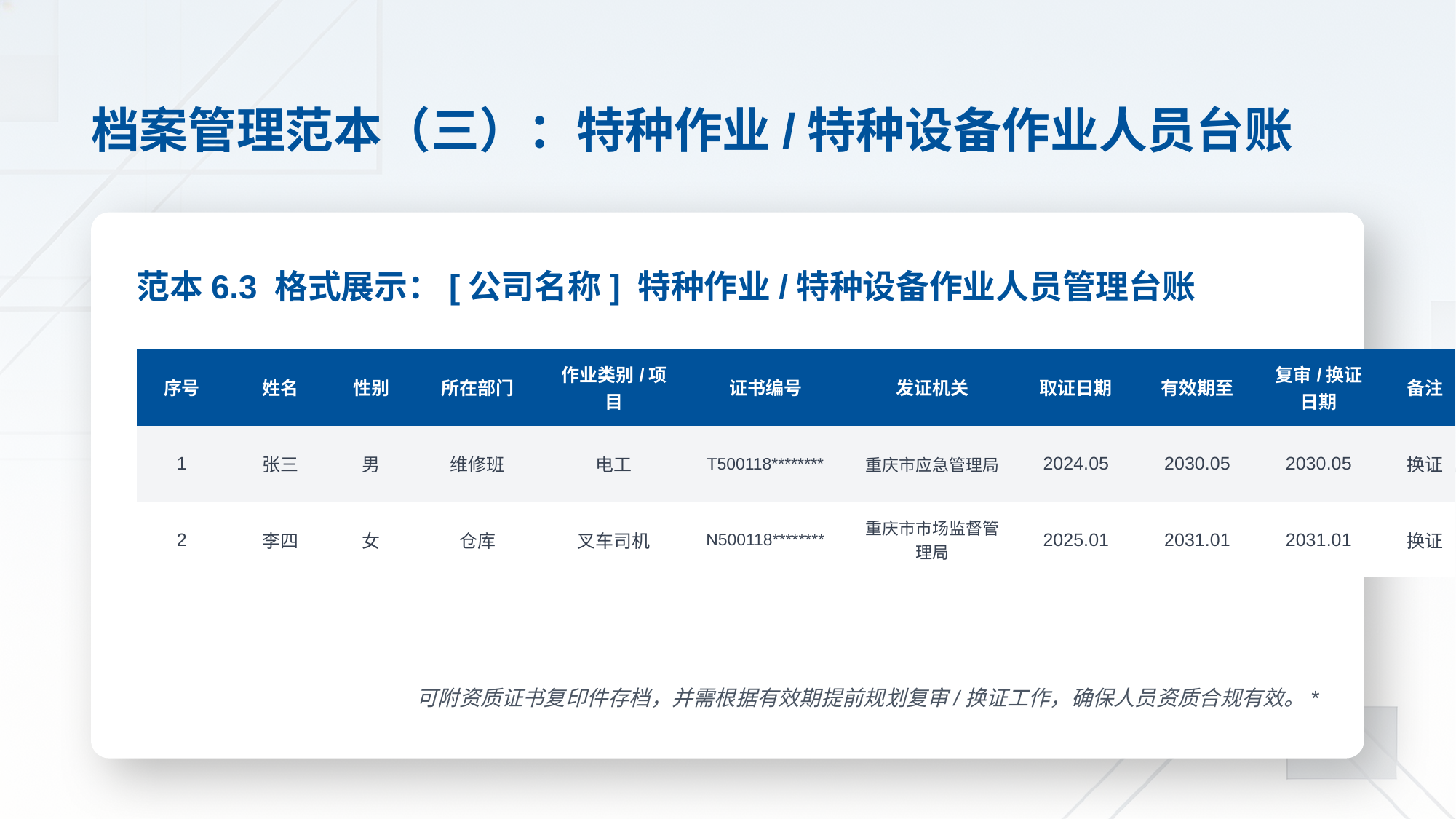

档案管理范本（三）：特种作业/特种设备作业人员台账

范本6.3 格式展示：[公司名称] 特种作业/特种设备作业人员管理台账
| 序号 | 姓名 | 性别 | 所在部门 | 作业类别/项目 | 证书编号 | 发证机关 | 取证日期 | 有效期至 | 复审/换证日期 | 备注 |
| --- | --- | --- | --- | --- | --- | --- | --- | --- | --- | --- |
| 1 | 张三 | 男 | 维修班 | 电工 | T500118\*\*\*\*\*\*\*\* | 重庆市应急管理局 | 2024.05 | 2030.05 | 2030.05 | 换证 |
| 2 | 李四 | 女 | 仓库 | 叉车司机 | N500118\*\*\*\*\*\*\*\* | 重庆市市场监督管理局 | 2025.01 | 2031.01 | 2031.01 | 换证 |
可附资质证书复印件存档，并需根据有效期提前规划复审/换证工作，确保人员资质合规有效。*